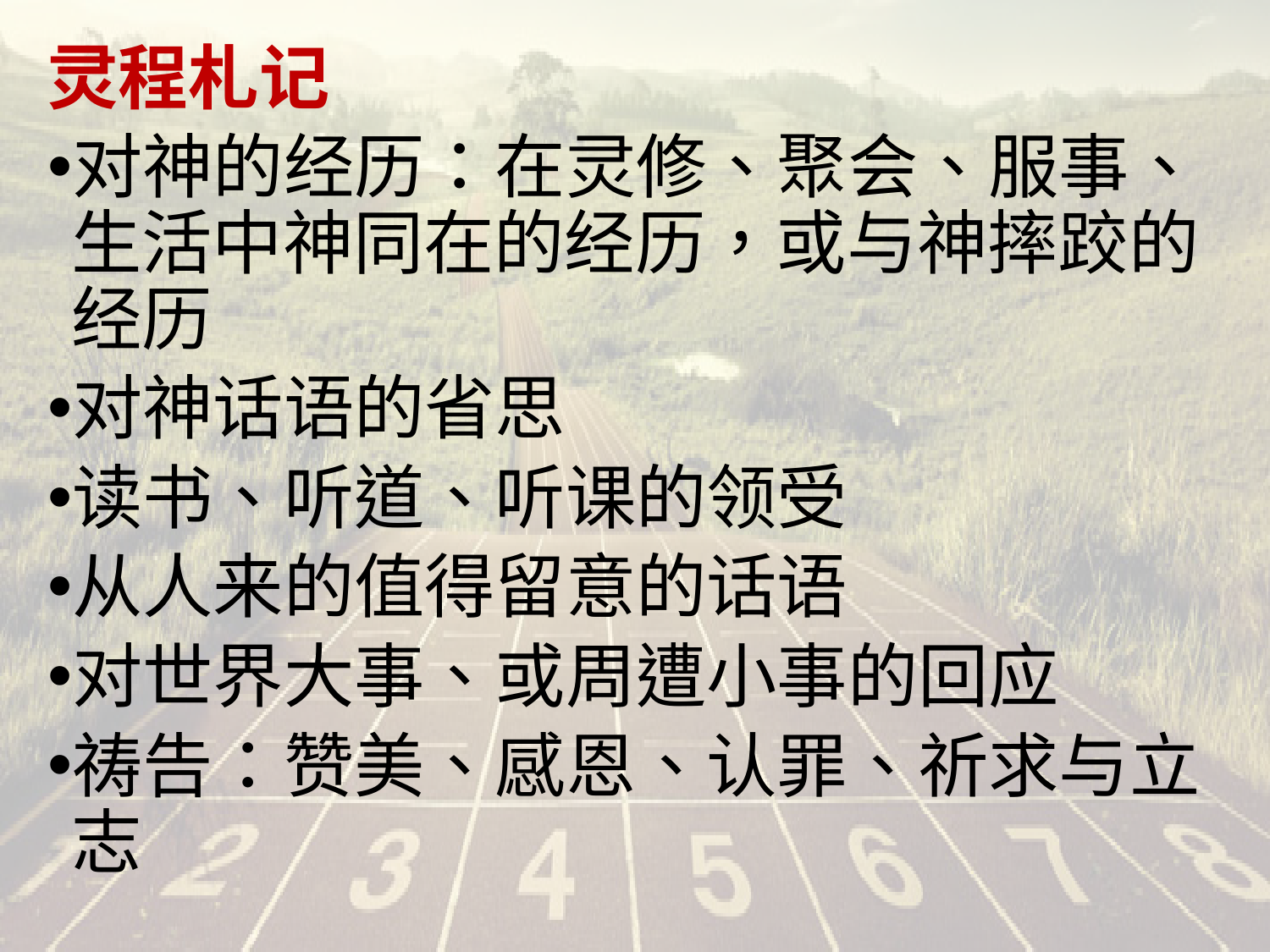

#
灵程札记
对神的经历：在灵修、聚会、服事、生活中神同在的经历，或与神摔跤的经历
对神话语的省思
读书、听道、听课的领受
从人来的值得留意的话语
对世界大事、或周遭小事的回应
祷告：赞美、感恩、认罪、祈求与立志